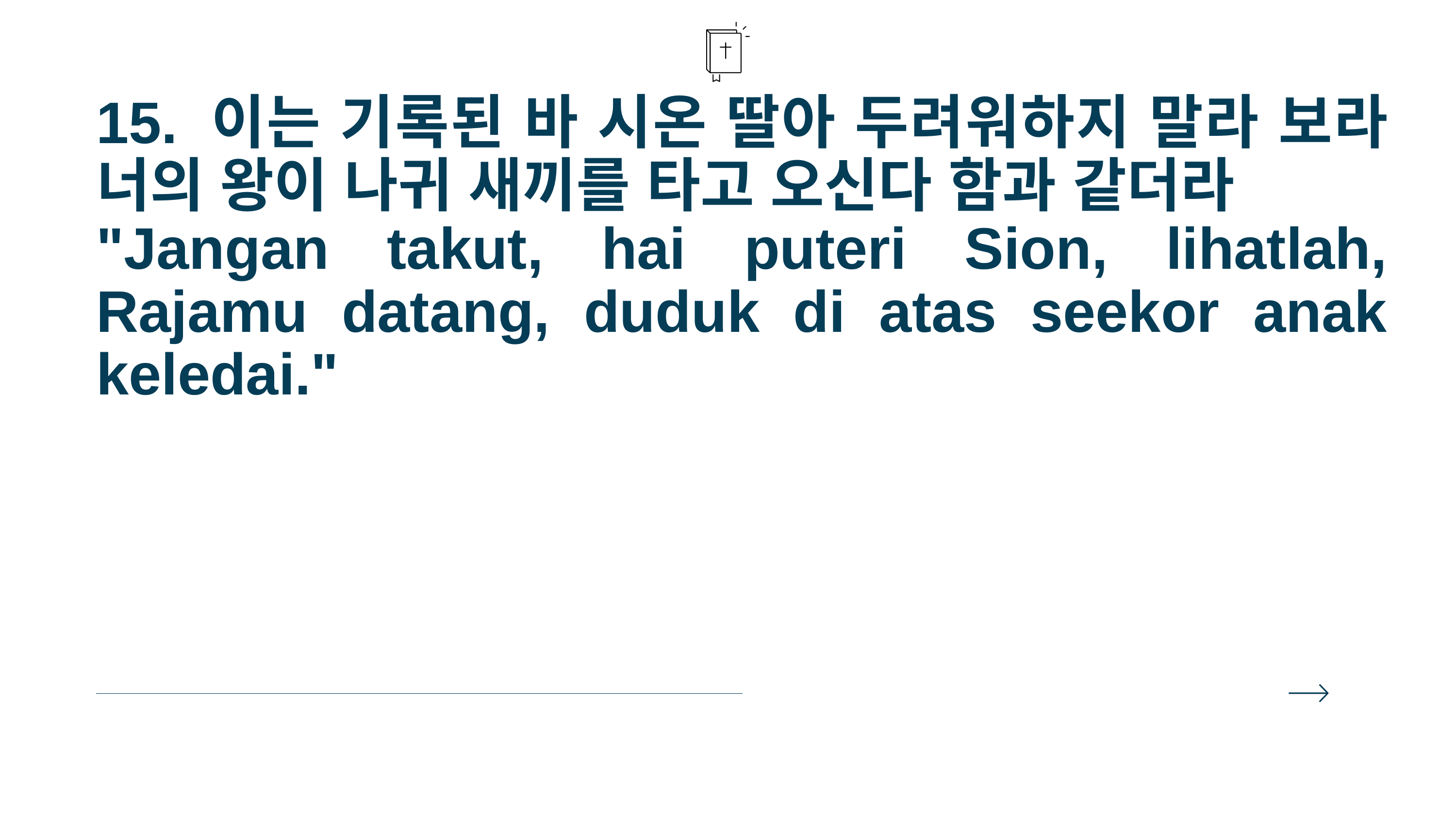

15. 이는 기록된 바 시온 딸아 두려워하지 말라 보라 너의 왕이 나귀 새끼를 타고 오신다 함과 같더라
"Jangan takut, hai puteri Sion, lihatlah, Rajamu datang, duduk di atas seekor anak keledai."